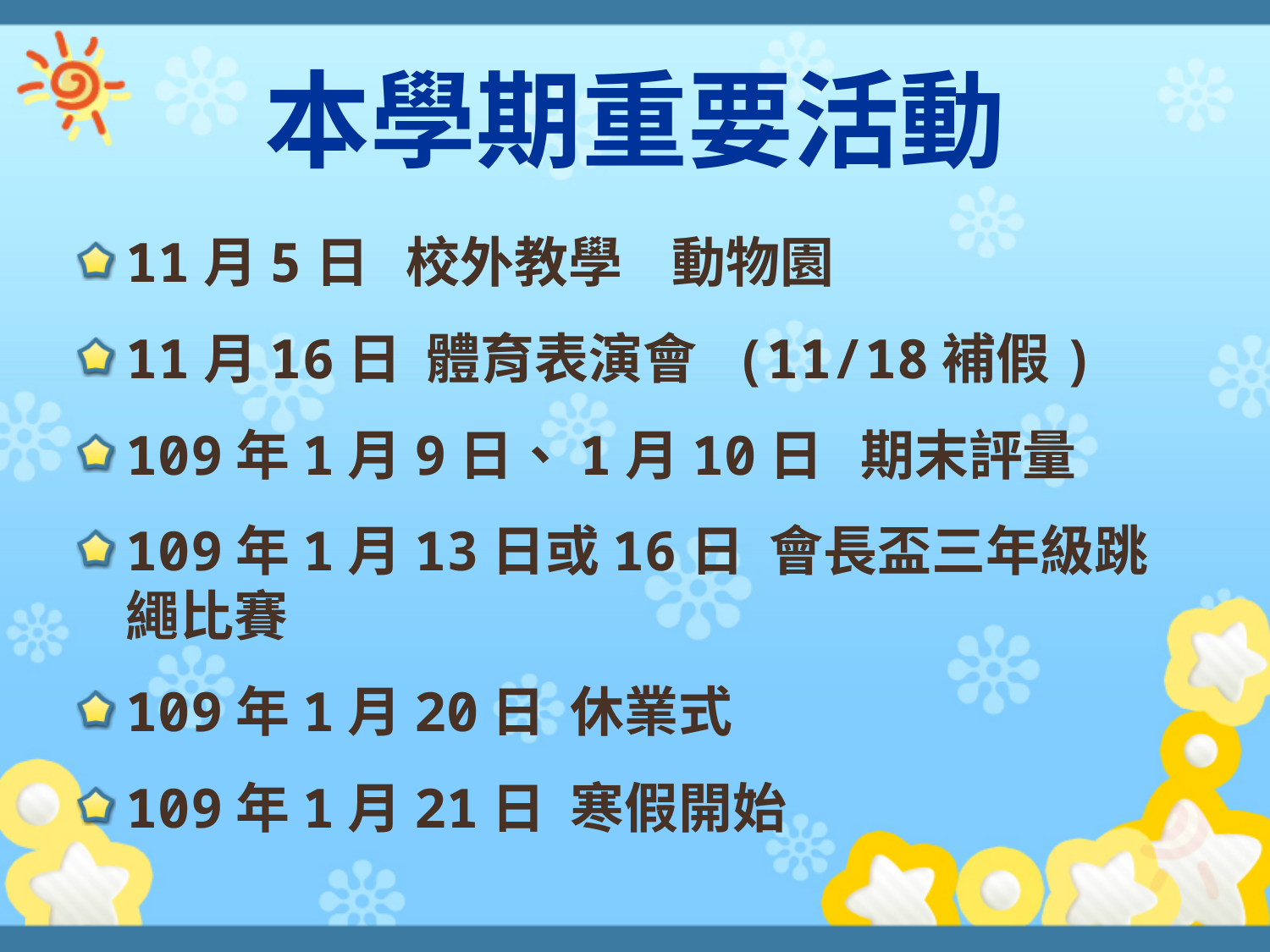

# 本學期重要活動
11月5日   校外教學    動物園
11月16日  體育表演會  (11/18補假)
109年1月9日、1月10日   期末評量
109年1月13日或16日  會長盃三年級跳繩比賽
109年1月20日  休業式
109年1月21日  寒假開始